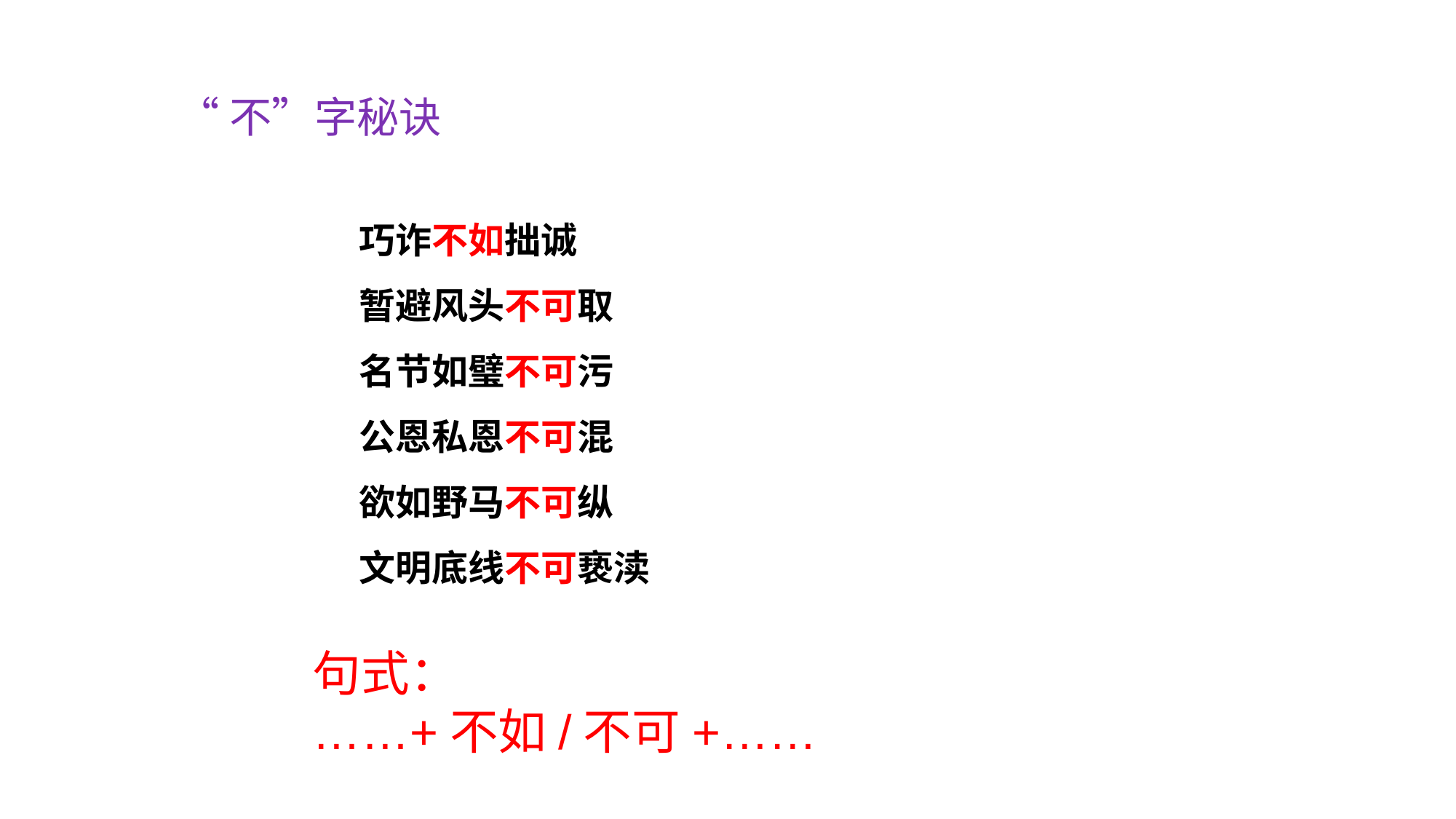

“不”字秘诀
巧诈不如拙诚
暂避风头不可取
名节如璧不可污
公恩私恩不可混
欲如野马不可纵
文明底线不可亵渎
句式：
……+不如/不可+……